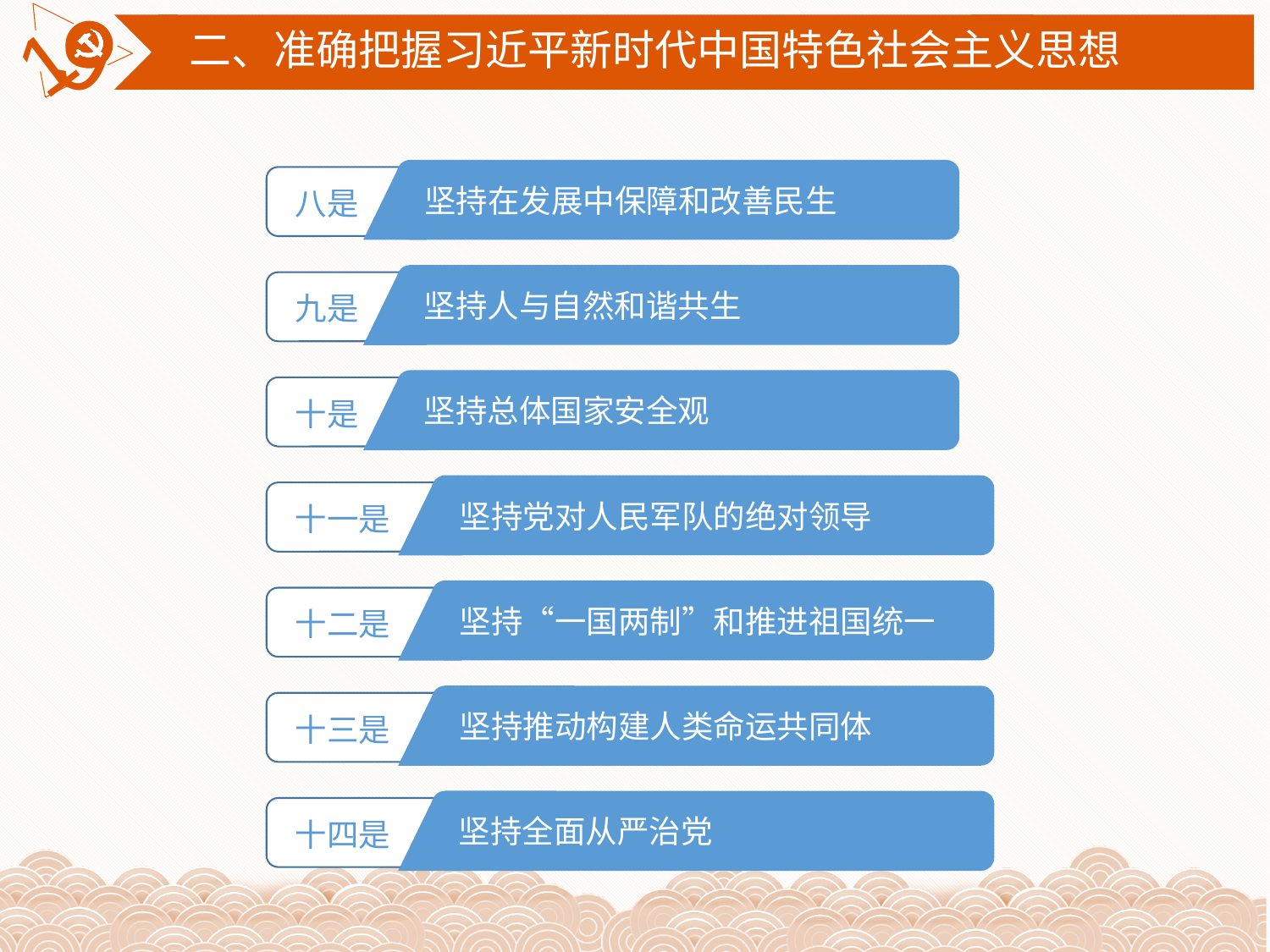

二、准确把握习近平新时代中国特色社会主义思想

坚持在发展中保障和改善民生
八是

坚持人与自然和谐共生
九是

坚持总体国家安全观
十是

坚持党对人民军队的绝对领导
十一是

坚持“一国两制”和推进祖国统一
十二是

坚持推动构建人类命运共同体
十三是

坚持全面从严治党
十四是